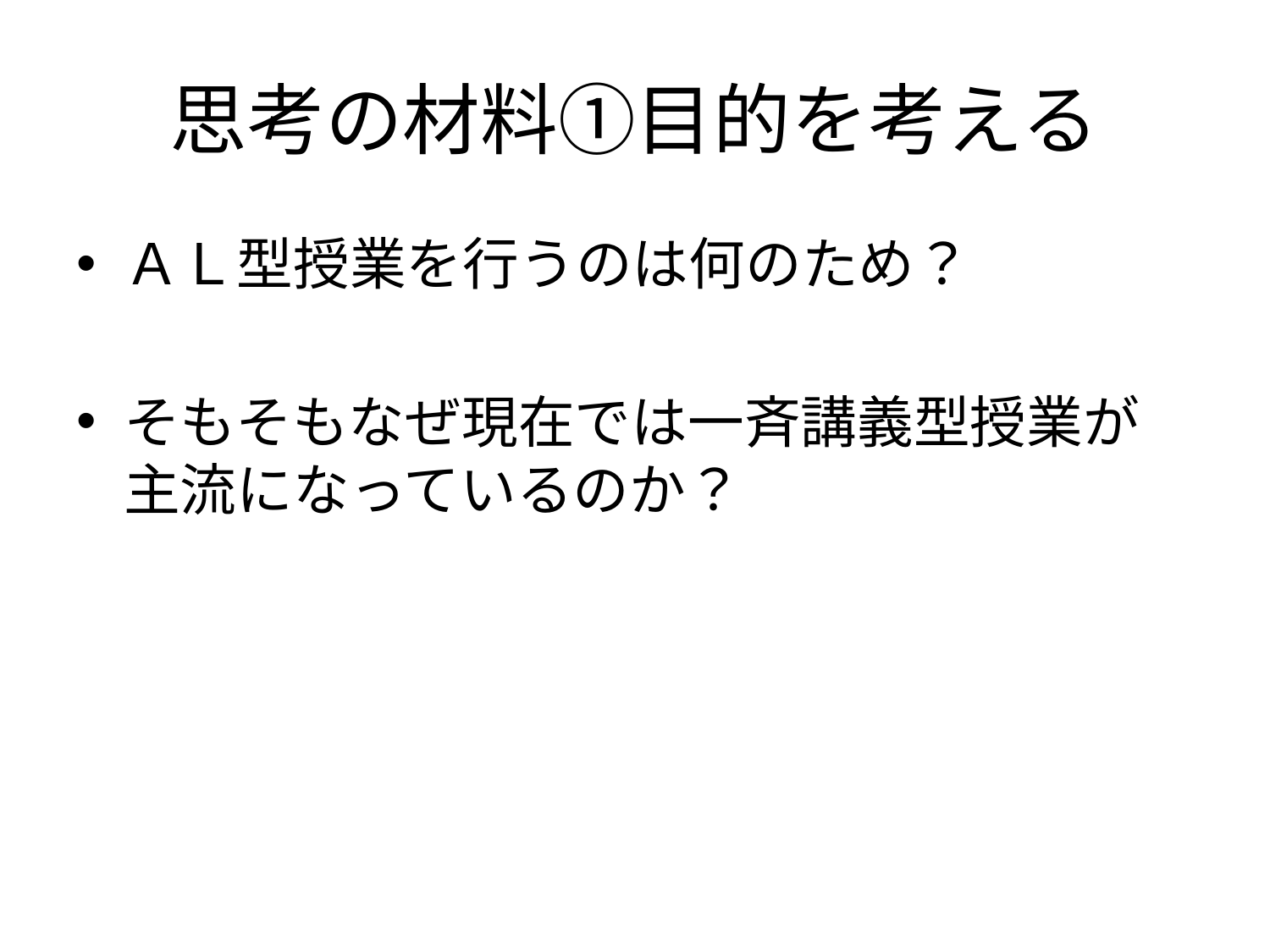

# 思考の材料①目的を考える
ＡＬ型授業を行うのは何のため？

そもそもなぜ現在では一斉講義型授業が主流になっているのか？